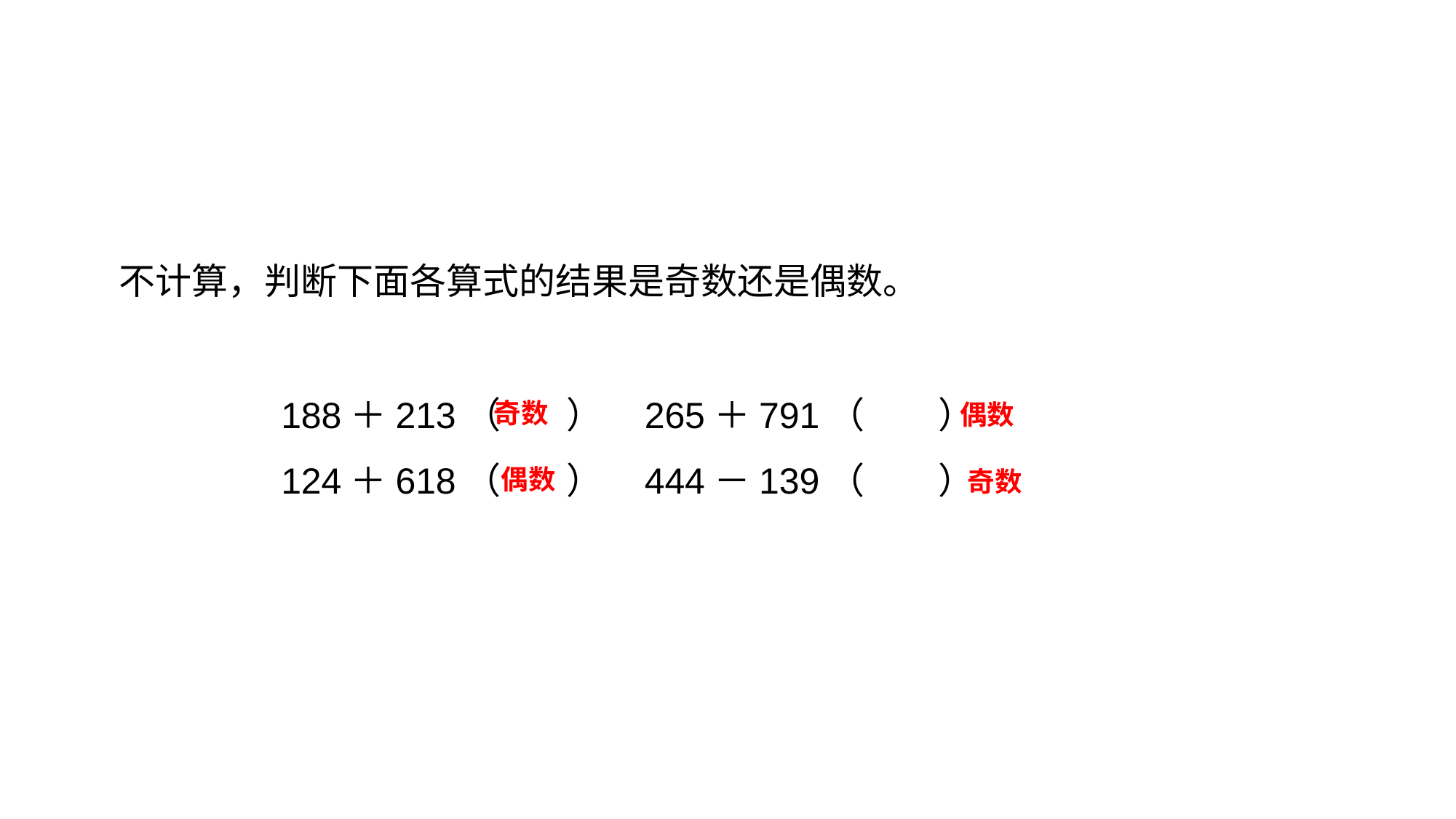

小试牛刀
不计算，判断下面各算式的结果是奇数还是偶数。
188＋213（        ）    265＋791（         ）
124＋618（        ）    444－139（         ）
奇数
偶数
偶数
奇数